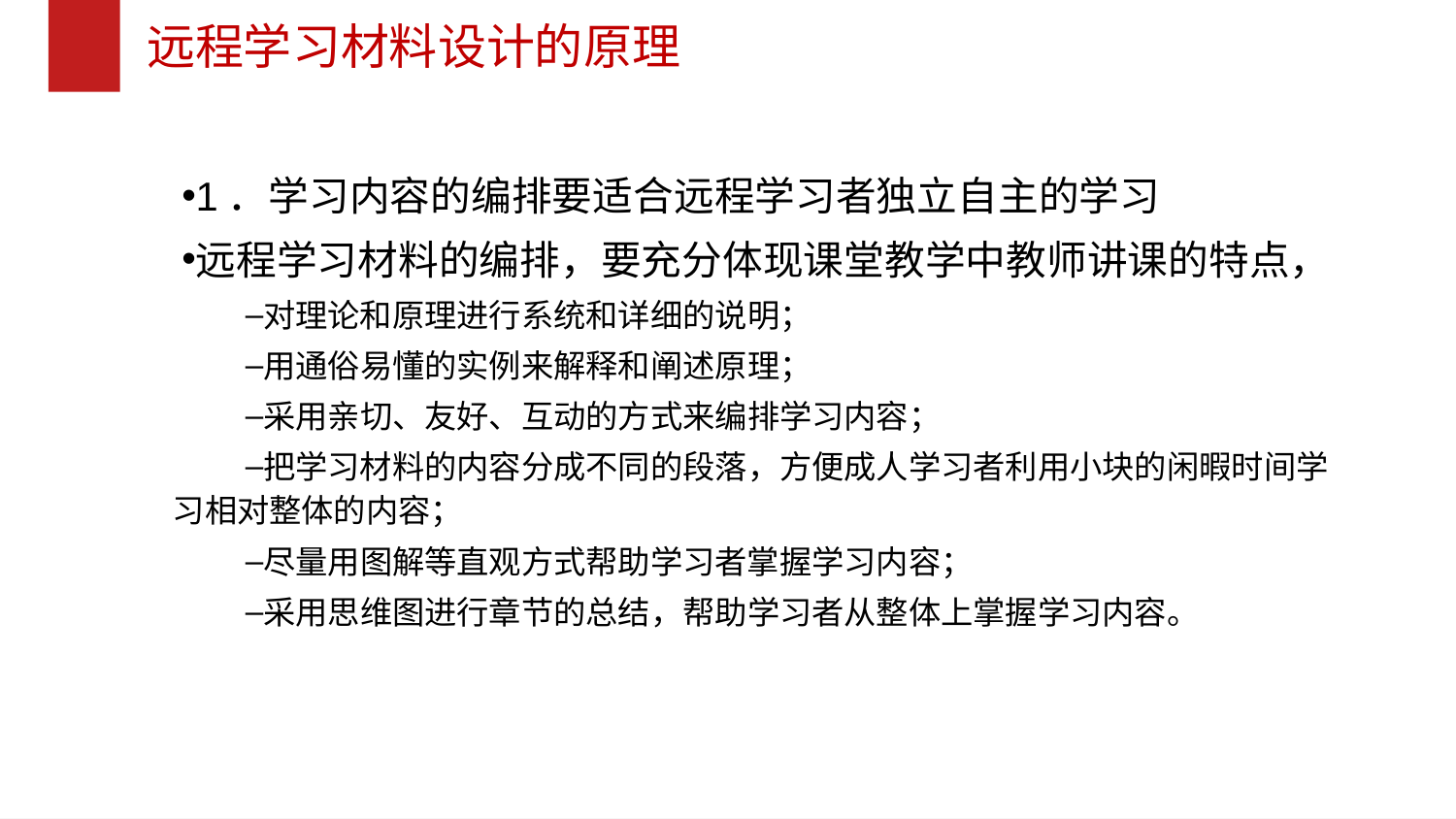

远程学习材料设计的原理
1．学习内容的编排要适合远程学习者独立自主的学习
远程学习材料的编排，要充分体现课堂教学中教师讲课的特点，
对理论和原理进行系统和详细的说明；
用通俗易懂的实例来解释和阐述原理；
采用亲切、友好、互动的方式来编排学习内容；
把学习材料的内容分成不同的段落，方便成人学习者利用小块的闲暇时间学习相对整体的内容；
尽量用图解等直观方式帮助学习者掌握学习内容；
采用思维图进行章节的总结，帮助学习者从整体上掌握学习内容。